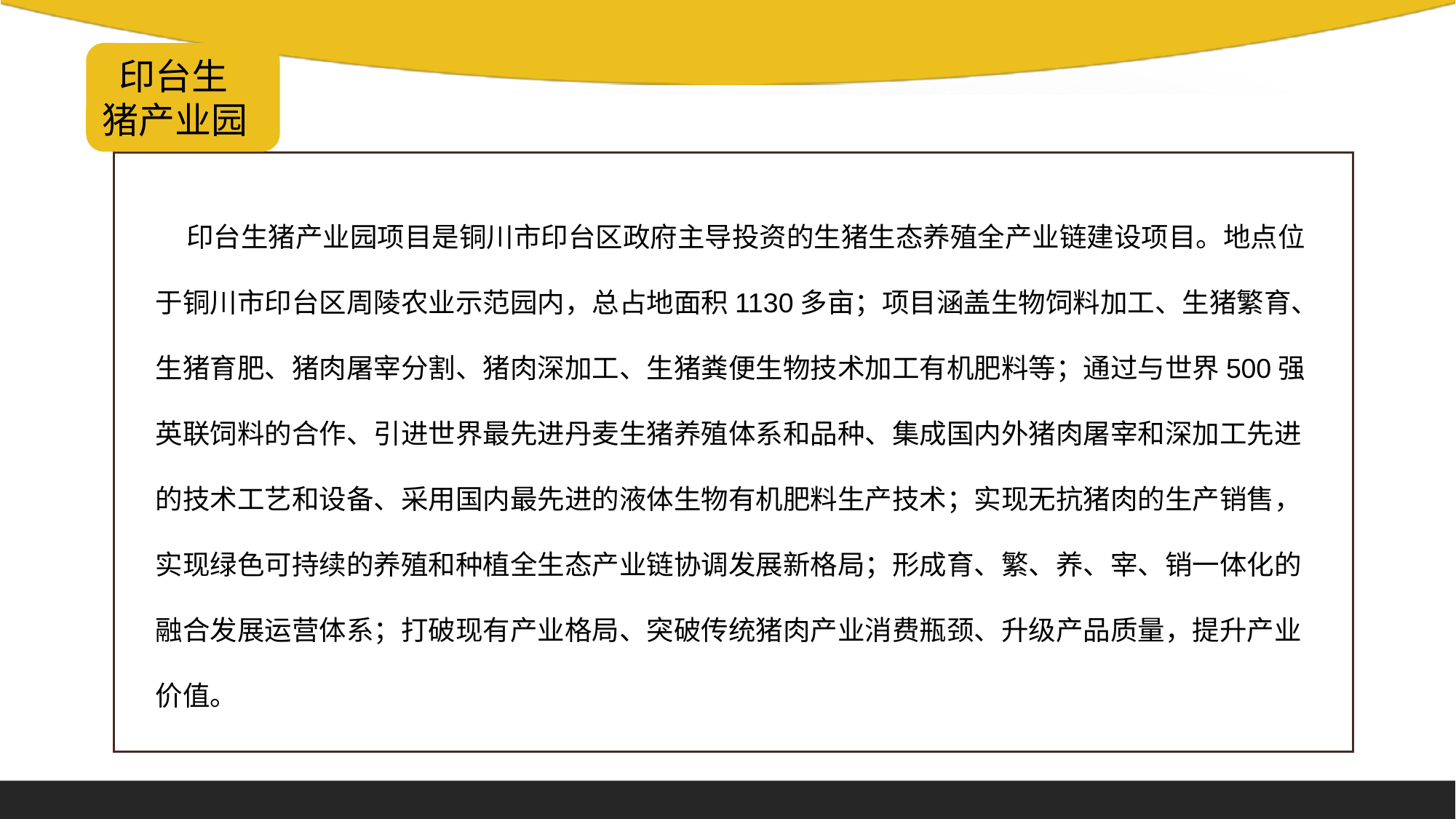

印台生猪产业园

    印台生猪产业园项目是铜川市印台区政府主导投资的生猪生态养殖全产业链建设项目。地点位于铜川市印台区周陵农业示范园内，总占地面积1130多亩；项目涵盖生物饲料加工、生猪繁育、生猪育肥、猪肉屠宰分割、猪肉深加工、生猪粪便生物技术加工有机肥料等；通过与世界500强英联饲料的合作、引进世界最先进丹麦生猪养殖体系和品种、集成国内外猪肉屠宰和深加工先进的技术工艺和设备、采用国内最先进的液体生物有机肥料生产技术；实现无抗猪肉的生产销售，实现绿色可持续的养殖和种植全生态产业链协调发展新格局；形成育、繁、养、宰、销一体化的融合发展运营体系；打破现有产业格局、突破传统猪肉产业消费瓶颈、升级产品质量，提升产业价值。